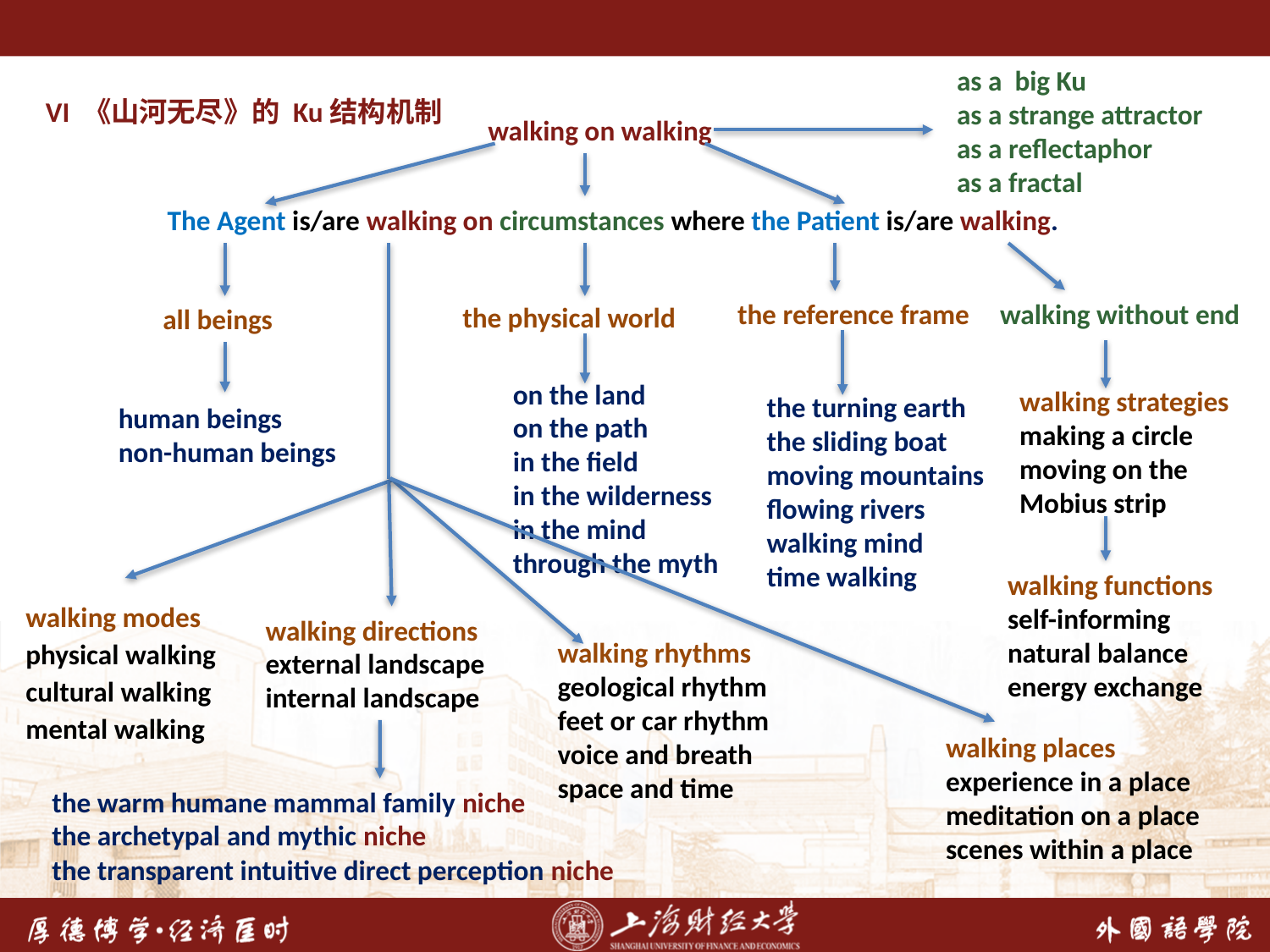

VI 《山河无尽》的 Ku结构机制
as a  big Ku
as a strange attractor
as a reflectaphor
as a fractal
walking on walking
The Agent is/are walking on circumstances where the Patient is/are walking.
the reference frame
walking without end
the physical world
all beings
on the land
on the path
in the field
in the wilderness
in the mind
through the myth
walking strategies
making a circle
moving on the Mobius strip
the turning earth
the sliding boat
moving mountains
flowing rivers
walking mind
time walking
human beings
non-human beings
walking functions
self-informing
natural balance
energy exchange
walking modes
physical walking
cultural walking
mental walking
walking directions
external landscape
internal landscape
walking rhythms
geological rhythm
feet or car rhythm
voice and breath
space and time
walking places
experience in a place
meditation on a place
scenes within a place
the warm humane mammal family niche
the archetypal and mythic niche
the transparent intuitive direct perception niche